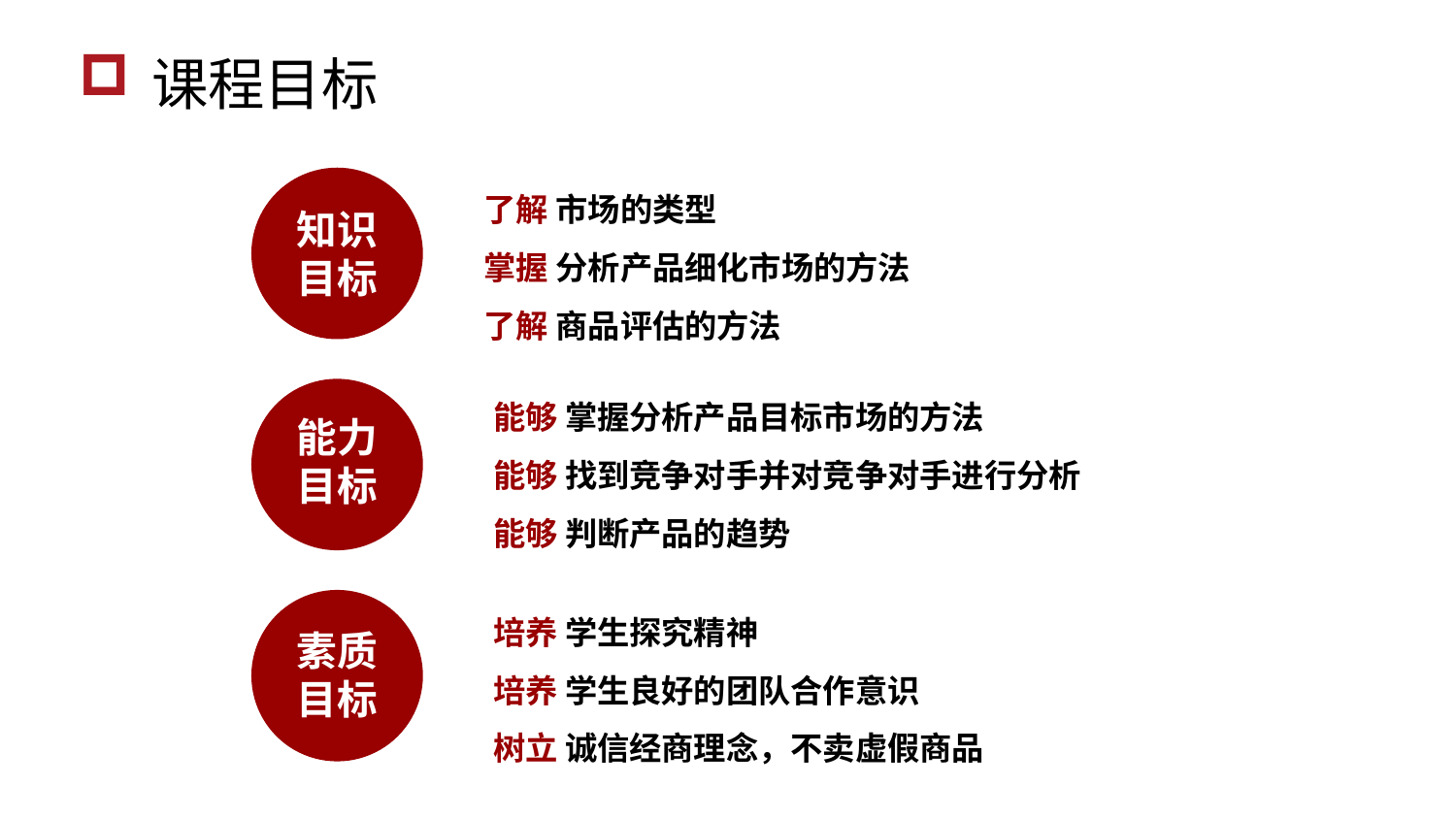

课程目标
了解 市场的类型
掌握 分析产品细化市场的方法
了解 商品评估的方法
能够 掌握分析产品目标市场的方法
能够 找到竞争对手并对竞争对手进行分析
能够 判断产品的趋势
培养 学生探究精神
培养 学生良好的团队合作意识
树立 诚信经商理念，不卖虚假商品

知识
目标

能力
目标

素质
目标
素质
目标